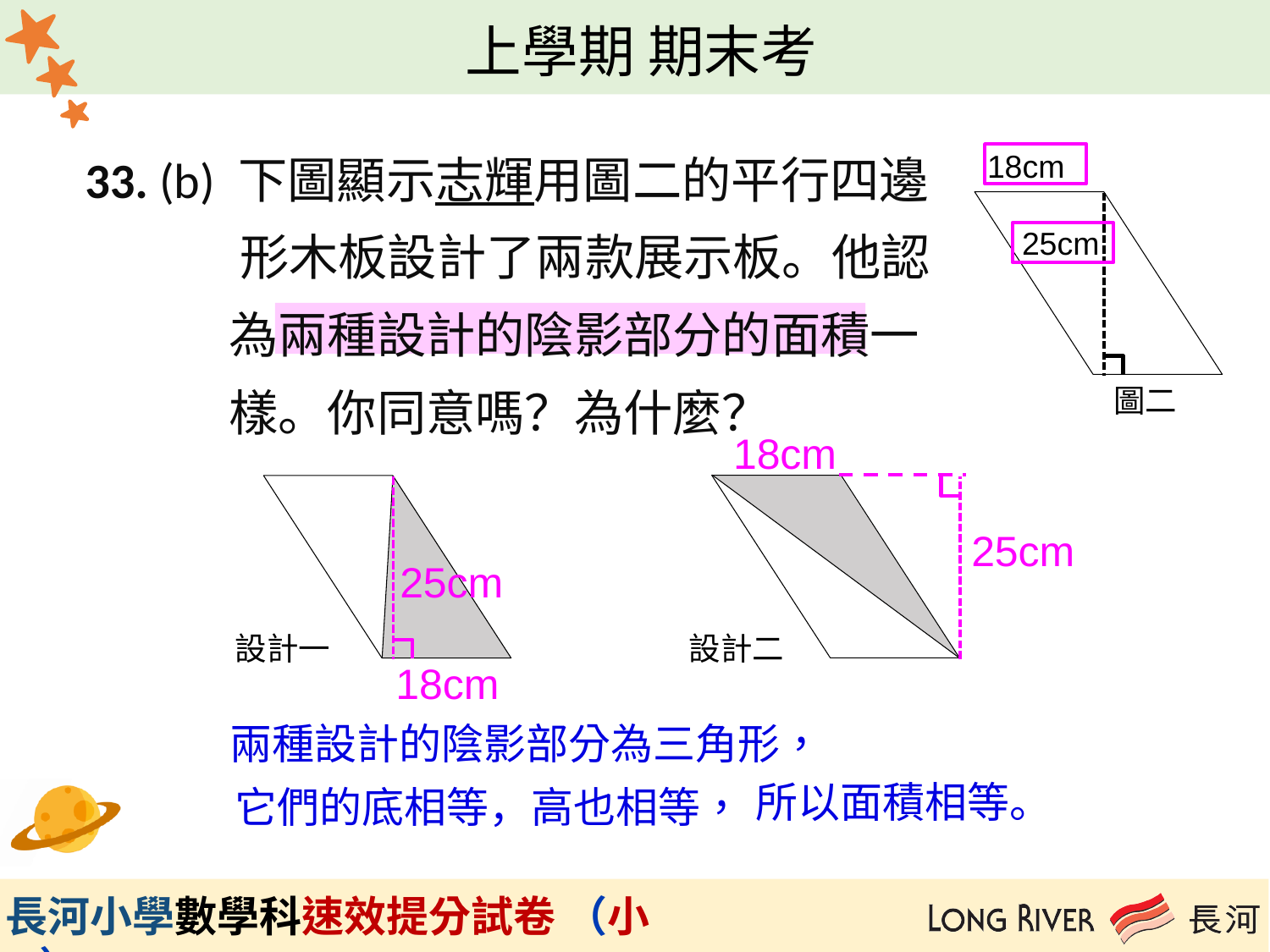

33. (b) 下圖顯示志輝用圖二的平行四邊
             形木板設計了兩款展示板。他認
            為兩種設計的陰影部分的面積一
            樣。你同意嗎？為什麼？
18cm

圖二

25cm

18cm

設計一
設計二

25cm
25cm
18cm
兩種設計的陰影部分為三角形，
所以面積相等。
它們的底相等，高也相等，